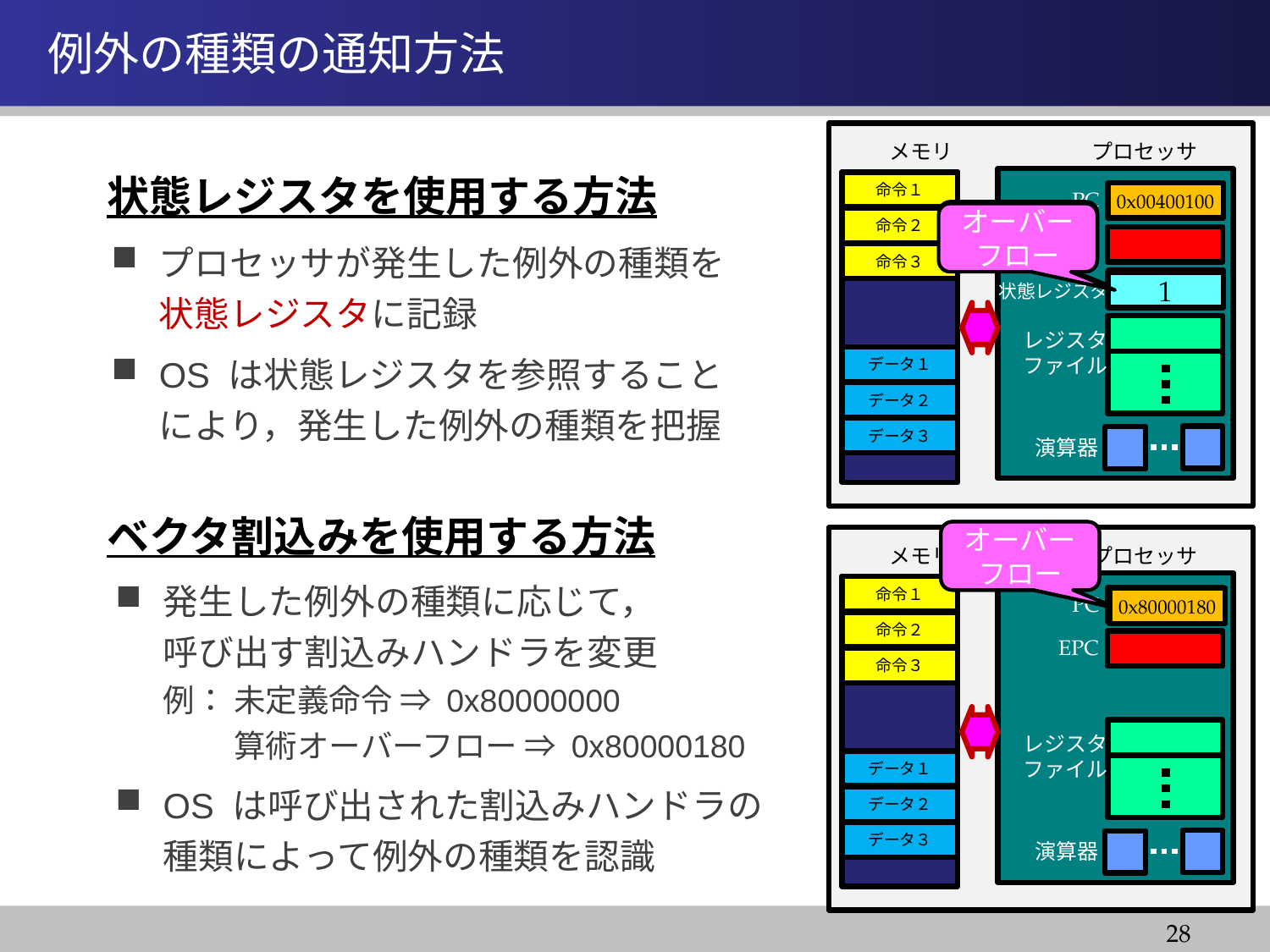

情報システム基盤学基礎１
# 例外の種類の通知方法

メモリ
プロセッサ
状態レジスタを使用する方法

命令１
PC
0x00400100
未定義
命令
0
オーバー
フロー
1
命令２
EPC
プロセッサが発生した例外の種類を
状態レジスタに記録
OS は状態レジスタを参照すること
により，発生した例外の種類を把握

命令３

状態レジスタ

レジスタ
ファイル
データ１
データ２
データ３

演算器
ベクタ割込みを使用する方法
未定義
命令
0x80000000
オーバー
フロー
0x80000180

メモリ
プロセッサ
発生した例外の種類に応じて，
呼び出す割込みハンドラを変更
例： 未定義命令 ⇒ 0x80000000
　　 算術オーバーフロー ⇒ 0x80000180
OS は呼び出された割込みハンドラの
種類によって例外の種類を認識

命令１
PC
0x00400100
命令２
EPC

命令３

レジスタ
ファイル
データ１
データ２
データ３

演算器
28